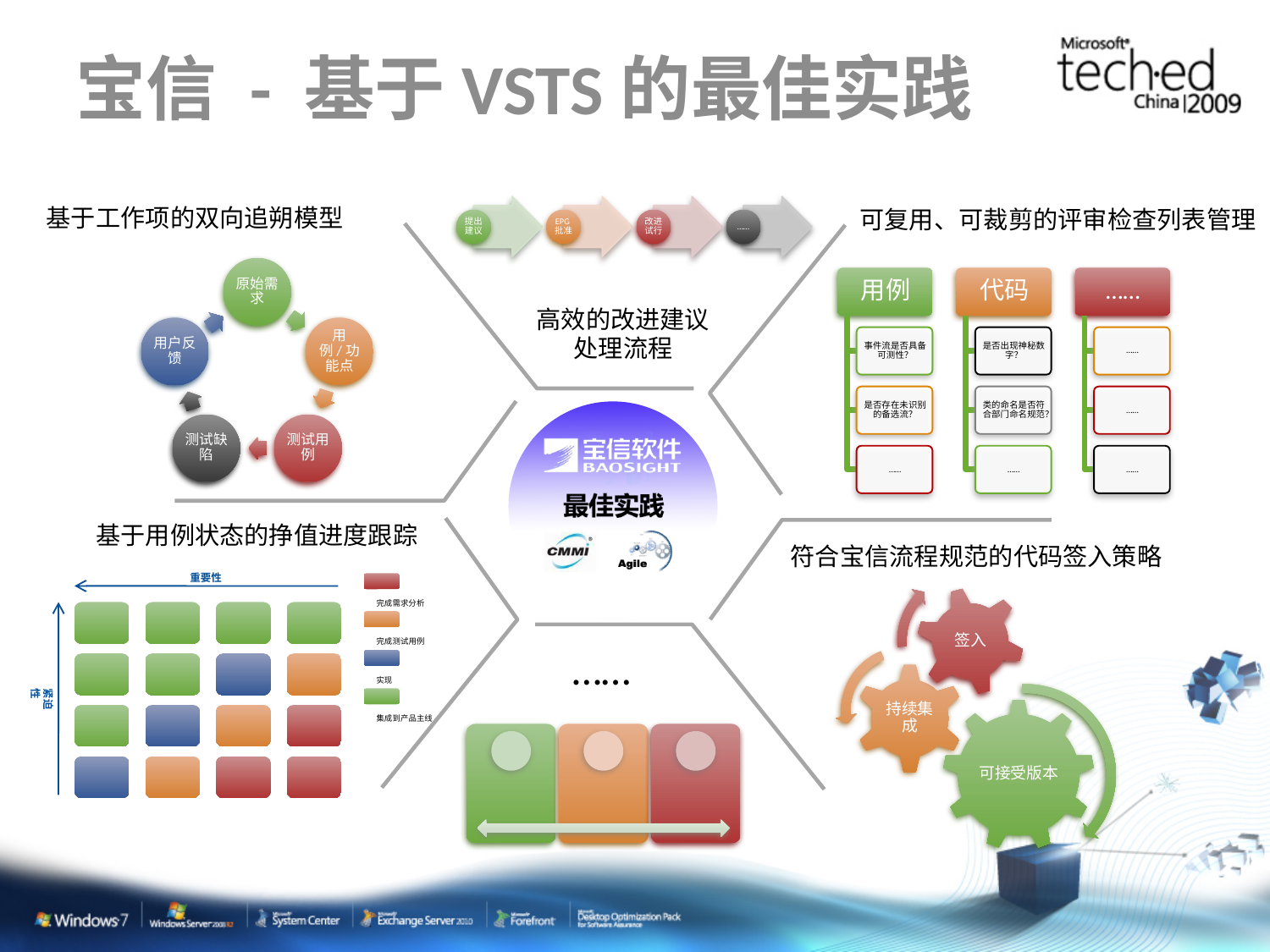

# 宝信 - 基于VSTS的最佳实践
提出建议
EPG批准
改进试行
……
基于工作项的双向追朔模型

可复用、可裁剪的评审检查列表管理

原始需求

用例/功能点

测试用例

测试缺陷

用户反馈

用例
事件流是否具备可测性？
是否存在未识别的备选流？
……
代码
是否出现神秘数字？
类的命名是否符合部门命名规范？
……
……
……
……
……
高效的改进建议
处理流程

基于用例状态的挣值进度跟踪

符合宝信流程规范的代码签入策略

重要性

完成需求分析

完成测试用例

实现

集成到产品主线

紧迫性

可接受版本
持续集成
签入
……